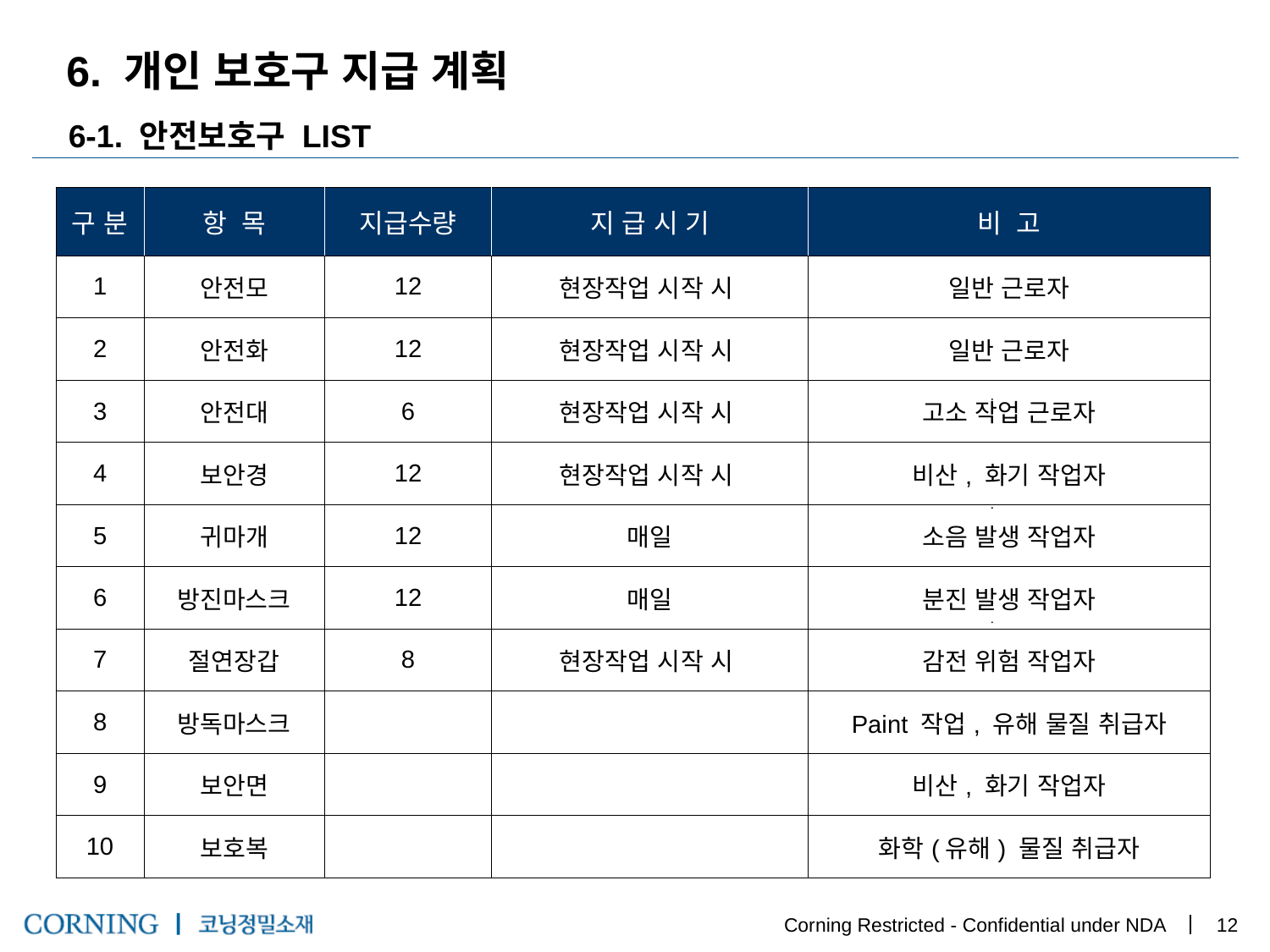

6. 개인 보호구 지급 계획
6-1. 안전보호구 LIST
| 구 분 | 항 목 | 지급수량 | 지 급 시 기 | 비 고 |
| --- | --- | --- | --- | --- |
| 1 | 안전모 | 12 | 현장작업 시작 시 | 일반 근로자 |
| 2 | 안전화 | 12 | 현장작업 시작 시 | 일반 근로자 |
| 3 | 안전대 | 6 | 현장작업 시작 시 | 고소 작업 근로자 |
| 4 | 보안경 | 12 | 현장작업 시작 시 | 비산, 화기 작업자 |
| 5 | 귀마개 | 12 | 매일 | 소음 발생 작업자 |
| 6 | 방진마스크 | 12 | 매일 | 분진 발생 작업자 |
| 7 | 절연장갑 | 8 | 현장작업 시작 시 | 감전 위험 작업자 |
| 8 | 방독마스크 |  |  | Paint 작업, 유해 물질 취급자 |
| 9 | 보안면 |  |  | 비산, 화기 작업자 |
| 10 | 보호복 |  |  | 화학(유해) 물질 취급자 |